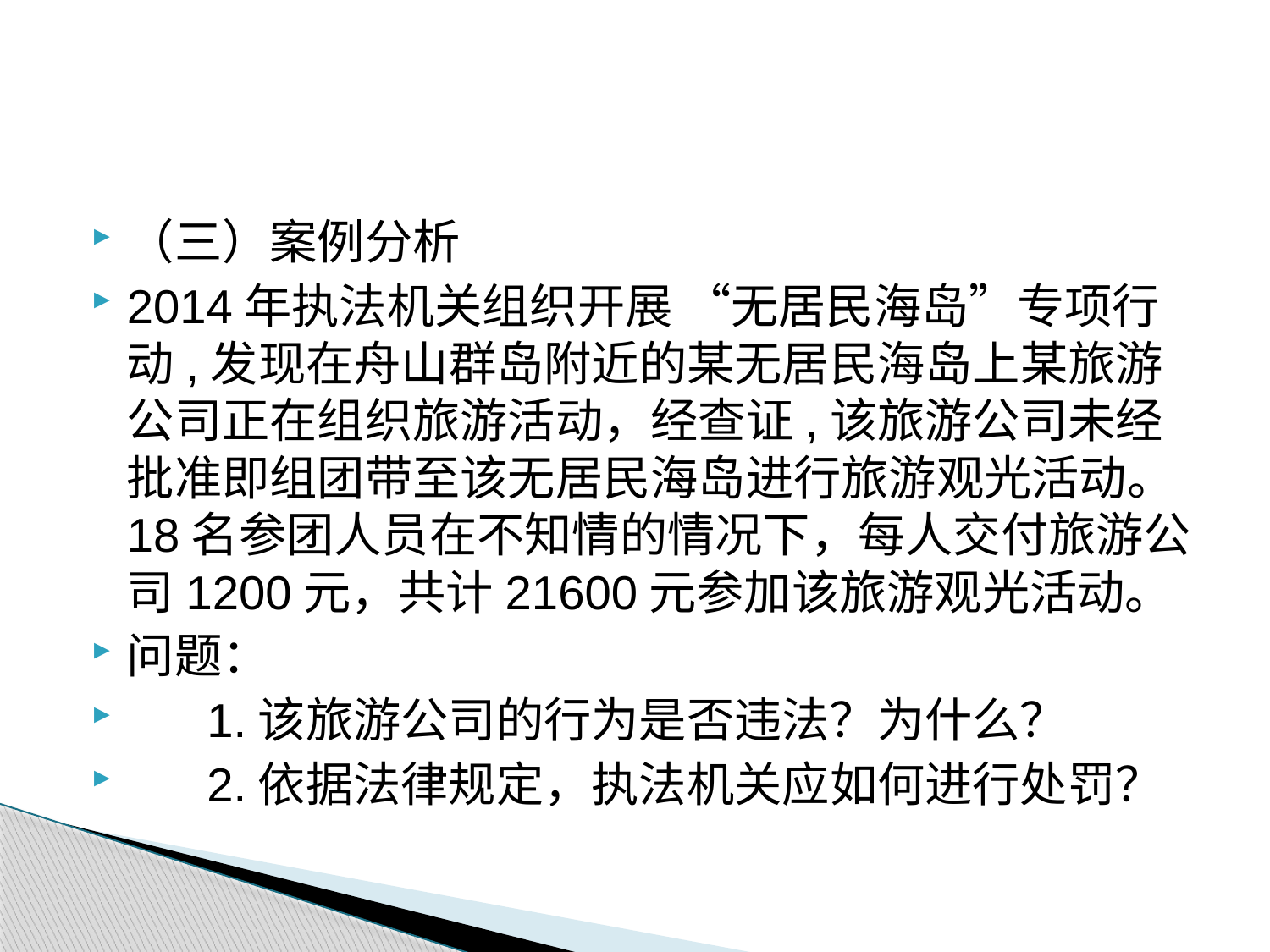

#
（三）案例分析
2014年执法机关组织开展 “无居民海岛”专项行动,发现在舟山群岛附近的某无居民海岛上某旅游公司正在组织旅游活动，经查证,该旅游公司未经批准即组团带至该无居民海岛进行旅游观光活动。18名参团人员在不知情的情况下，每人交付旅游公司1200元，共计21600元参加该旅游观光活动。
问题：
      1.该旅游公司的行为是否违法？为什么？
      2.依据法律规定，执法机关应如何进行处罚？